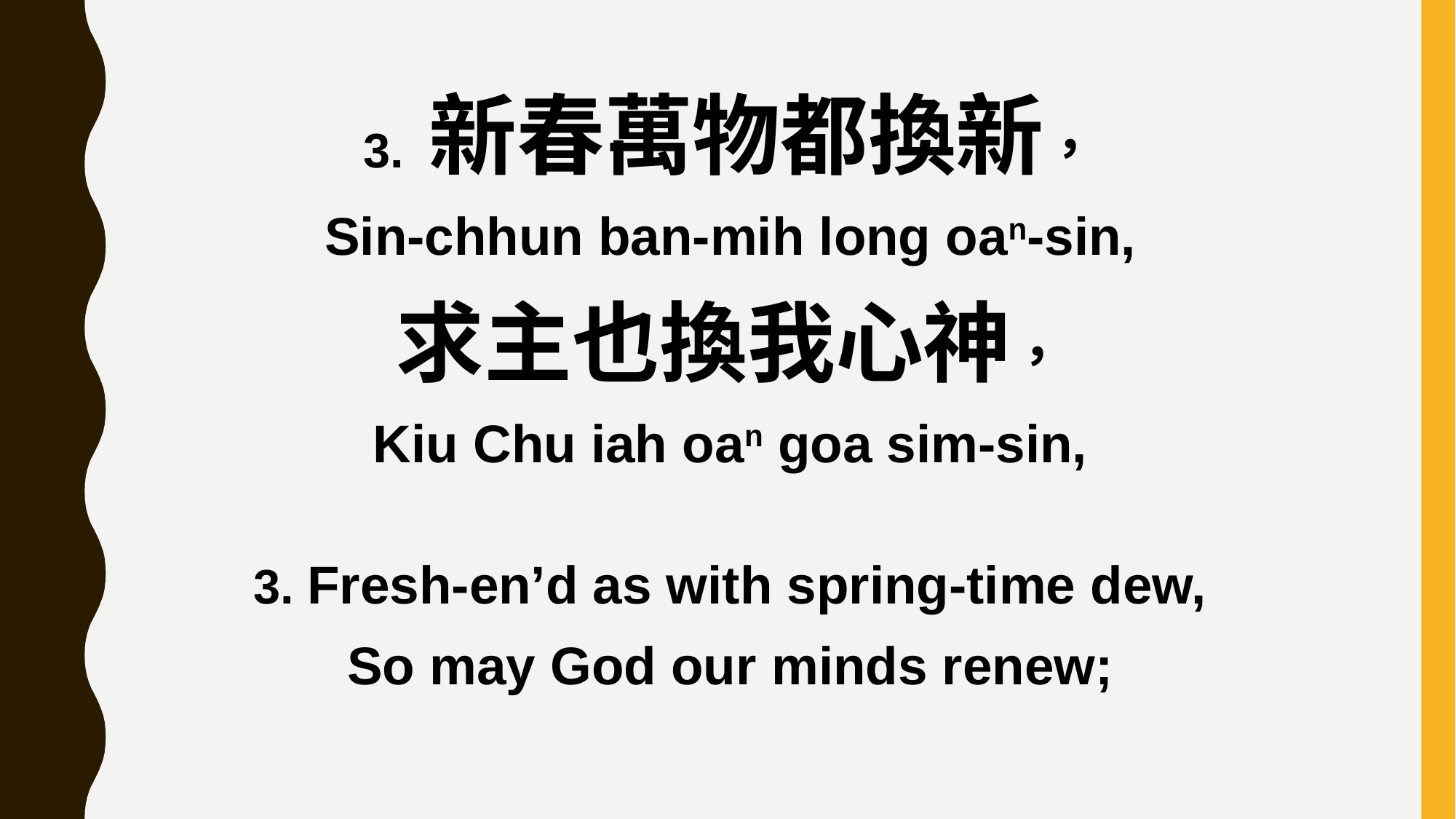

3. 新春萬物都換新，
Sin-chhun ban-mih long oan-sin,
求主也換我心神，
Kiu Chu iah oan goa sim-sin,

3. Fresh-en’d as with spring-time dew,
So may God our minds renew;